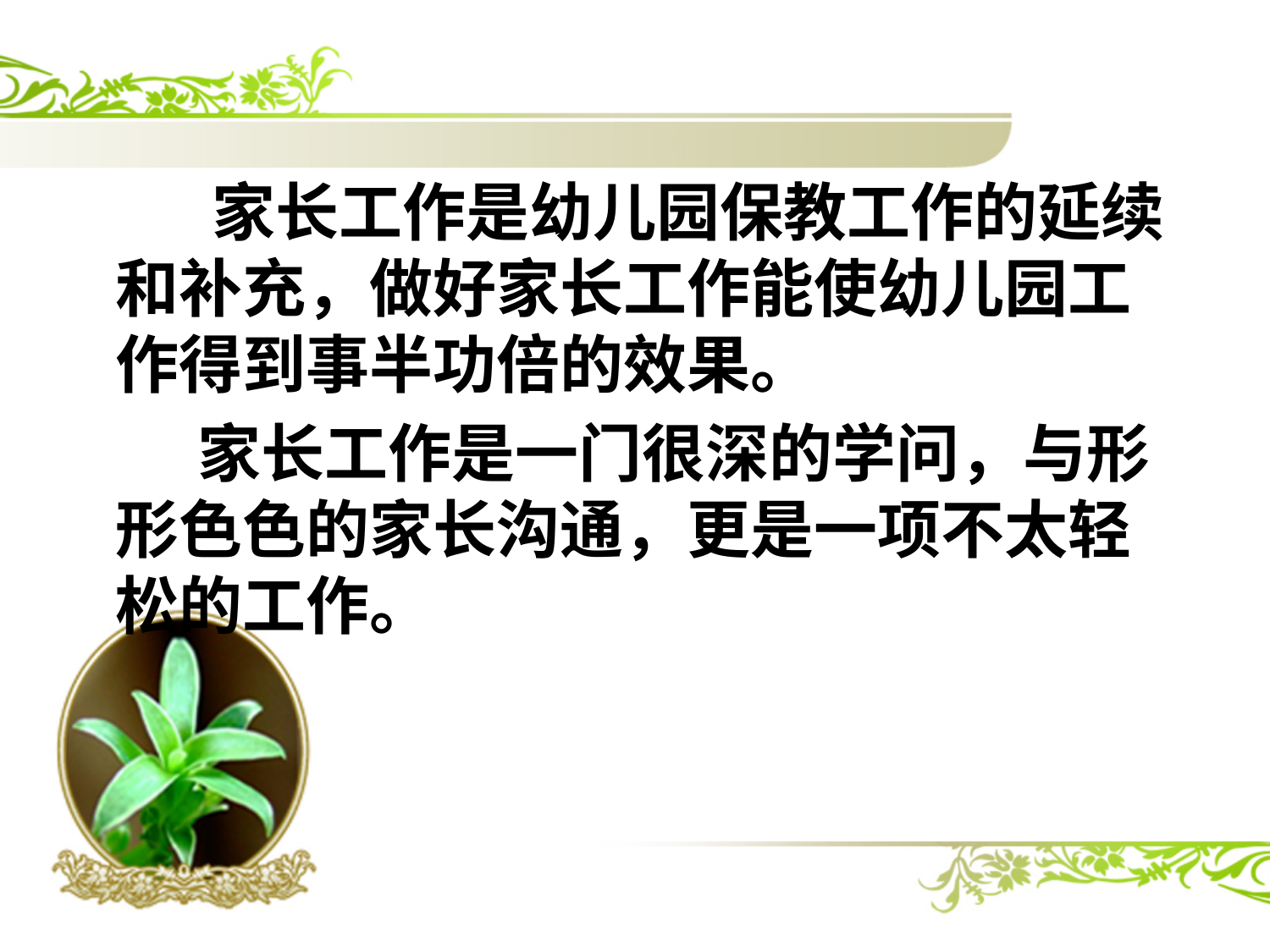

#
         家长工作是幼儿园保教工作的延续和补充，做好家长工作能使幼儿园工作得到事半功倍的效果。
        家长工作是一门很深的学问，与形形色色的家长沟通，更是一项不太轻松的工作。